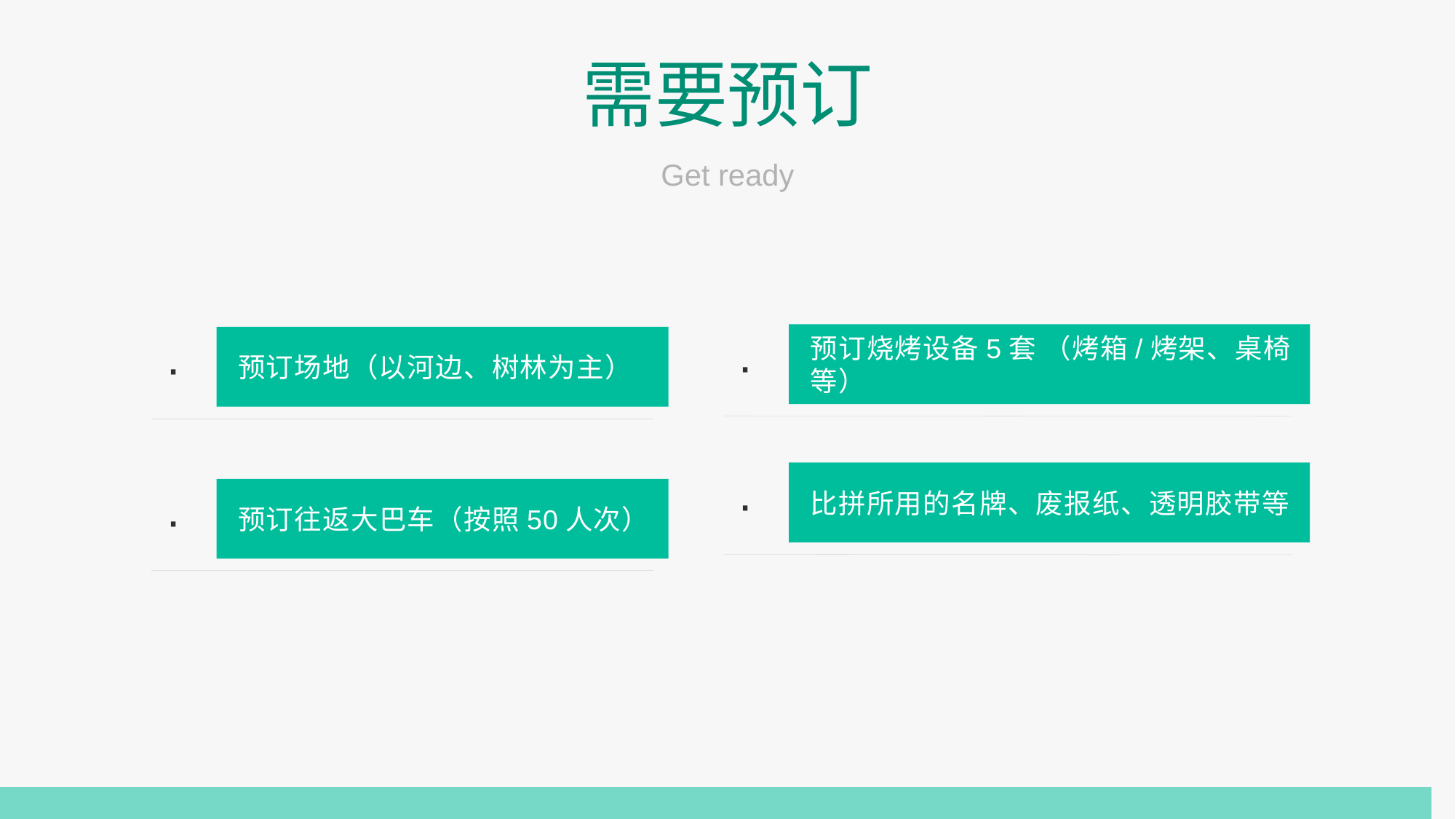

需要预订
Get ready
·
预订烧烤设备5套 （烤箱/烤架、桌椅等）
·
预订场地（以河边、树林为主）
·
比拼所用的名牌、废报纸、透明胶带等
·
预订往返大巴车（按照50人次）